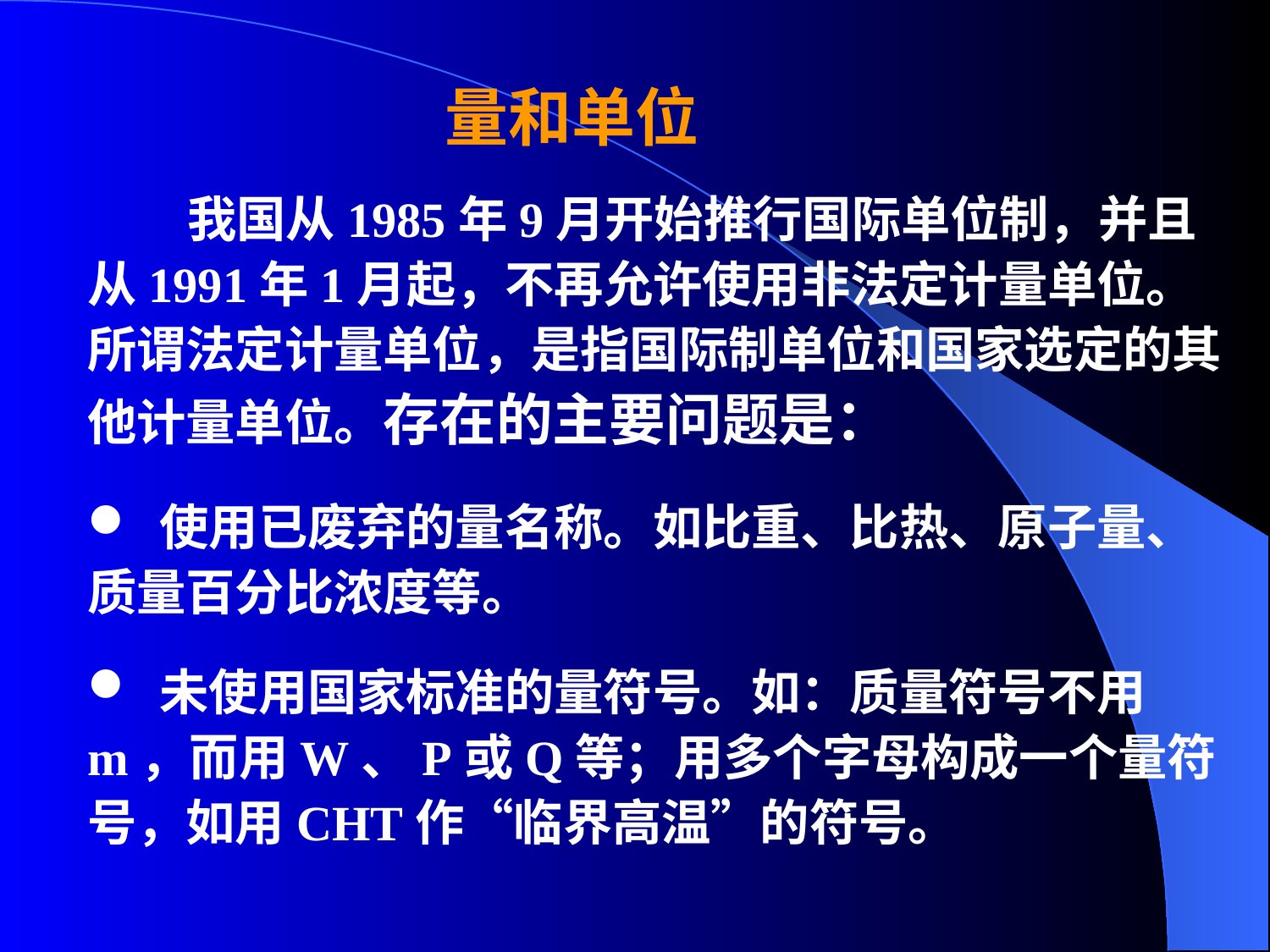

量和单位
        我国从1985年9月开始推行国际单位制，并且从1991年1月起，不再允许使用非法定计量单位。所谓法定计量单位，是指国际制单位和国家选定的其他计量单位。存在的主要问题是：
 使用已废弃的量名称。如比重、比热、原子量、质量百分比浓度等。
 未使用国家标准的量符号。如：质量符号不用m，而用W、P或Q等；用多个字母构成一个量符号，如用CHT作“临界高温”的符号。